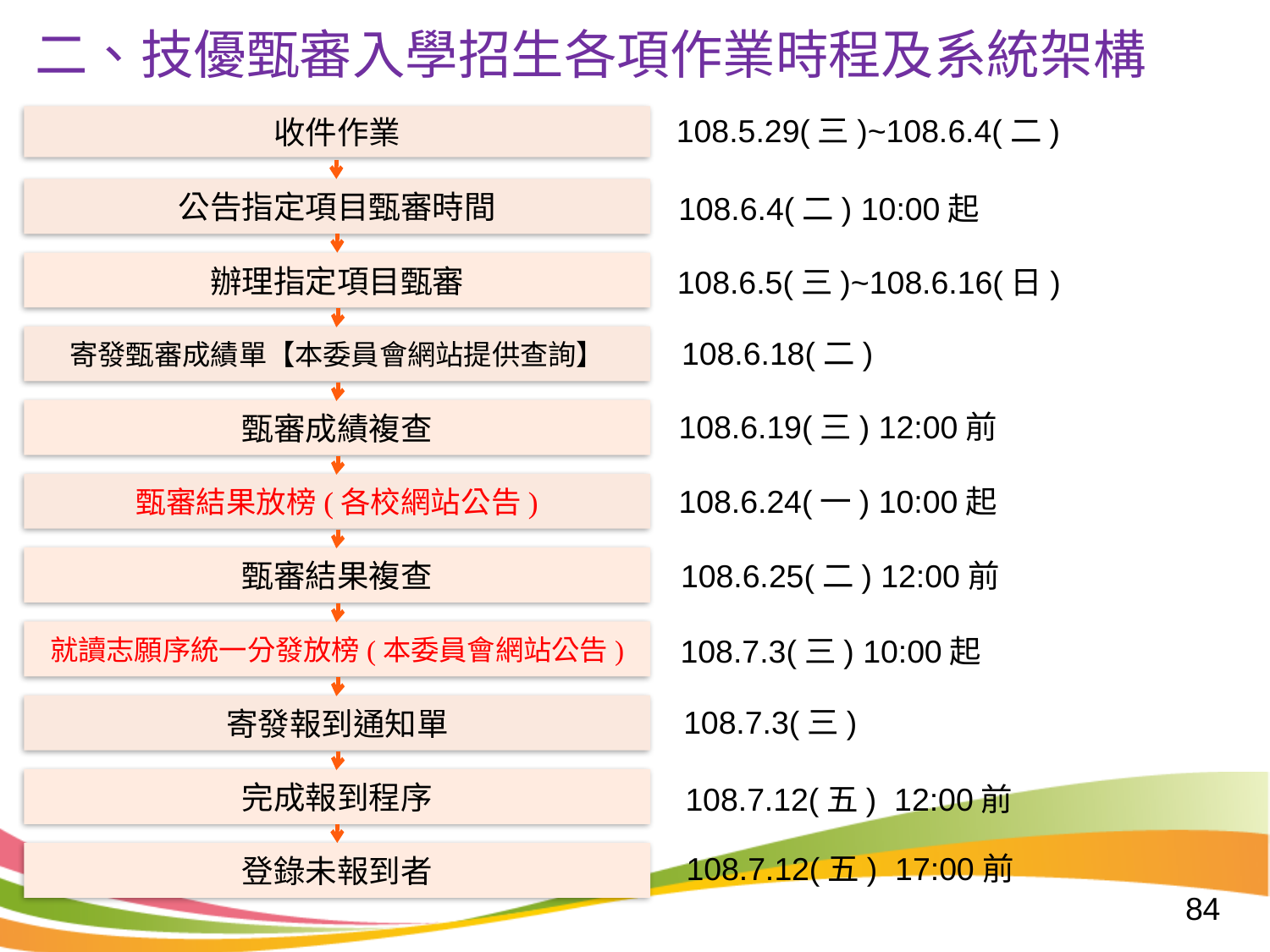

二、技優甄審入學招生各項作業時程及系統架構
108.5.29(三)~108.6.4(二)
收件作業
公告指定項目甄審時間
辦理指定項目甄審
寄發甄審成績單【本委員會網站提供查詢】
甄審成績複查
甄審結果放榜(各校網站公告)
甄審結果複查
就讀志願序統一分發放榜(本委員會網站公告)
寄發報到通知單
完成報到程序
登錄未報到者
108.6.4(二) 10:00起
108.6.5(三)~108.6.16(日)
108.6.18(二)
108.6.19(三) 12:00前
108.6.24(一) 10:00起
108.6.25(二) 12:00前
108.7.3(三) 10:00起
108.7.3(三)
108.7.12(五)  12:00前
108.7.12(五)  17:00前